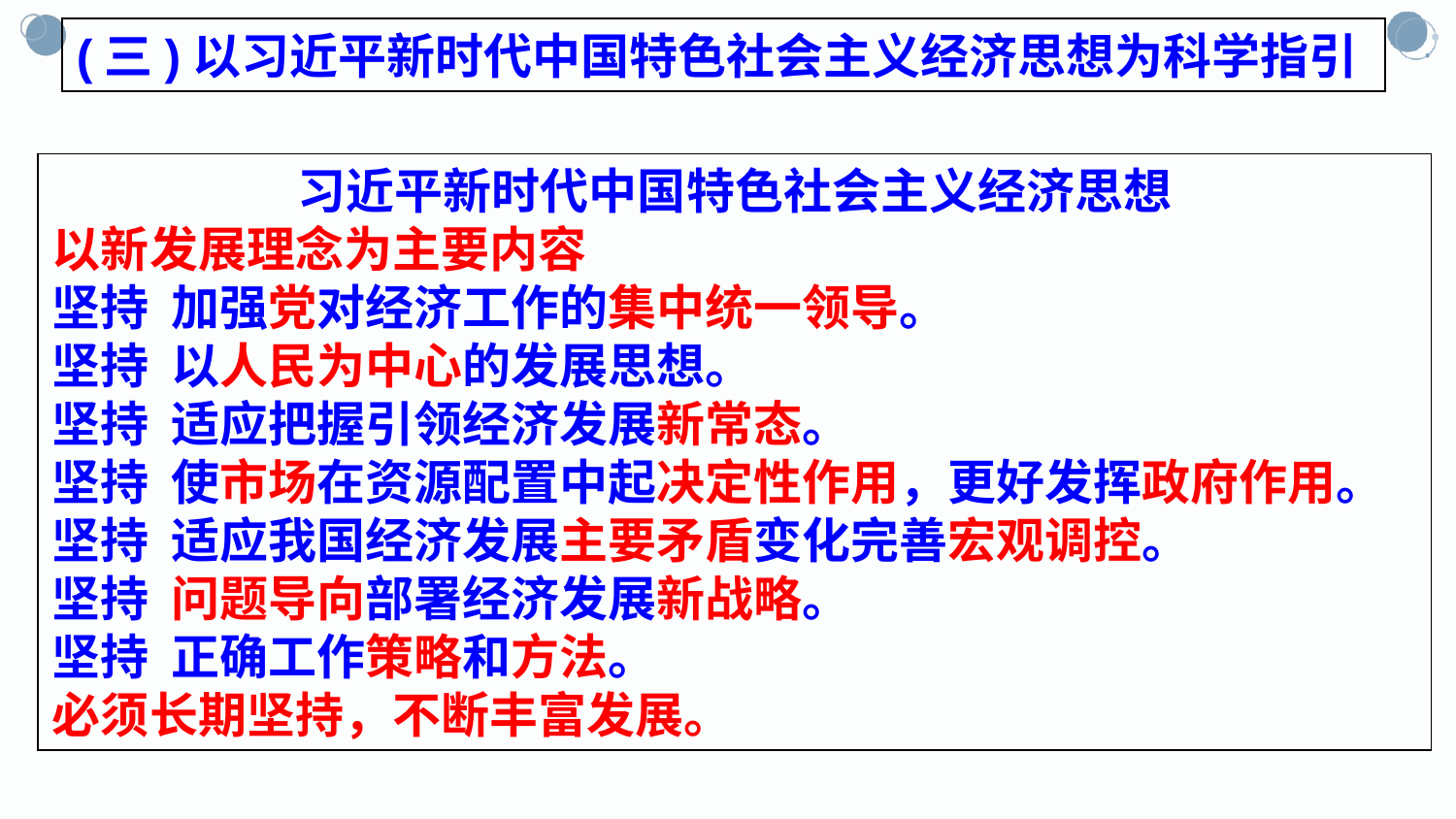

(三)以习近平新时代中国特色社会主义经济思想为科学指引
习近平新时代中国特色社会主义经济思想
以新发展理念为主要内容
坚持  加强党对经济工作的集中统一领导。
坚持  以人民为中心的发展思想。
坚持  适应把握引领经济发展新常态。
坚持  使市场在资源配置中起决定性作用，更好发挥政府作用。
坚持  适应我国经济发展主要矛盾变化完善宏观调控。
坚持  问题导向部署经济发展新战略。
坚持  正确工作策略和方法。
必须长期坚持，不断丰富发展。